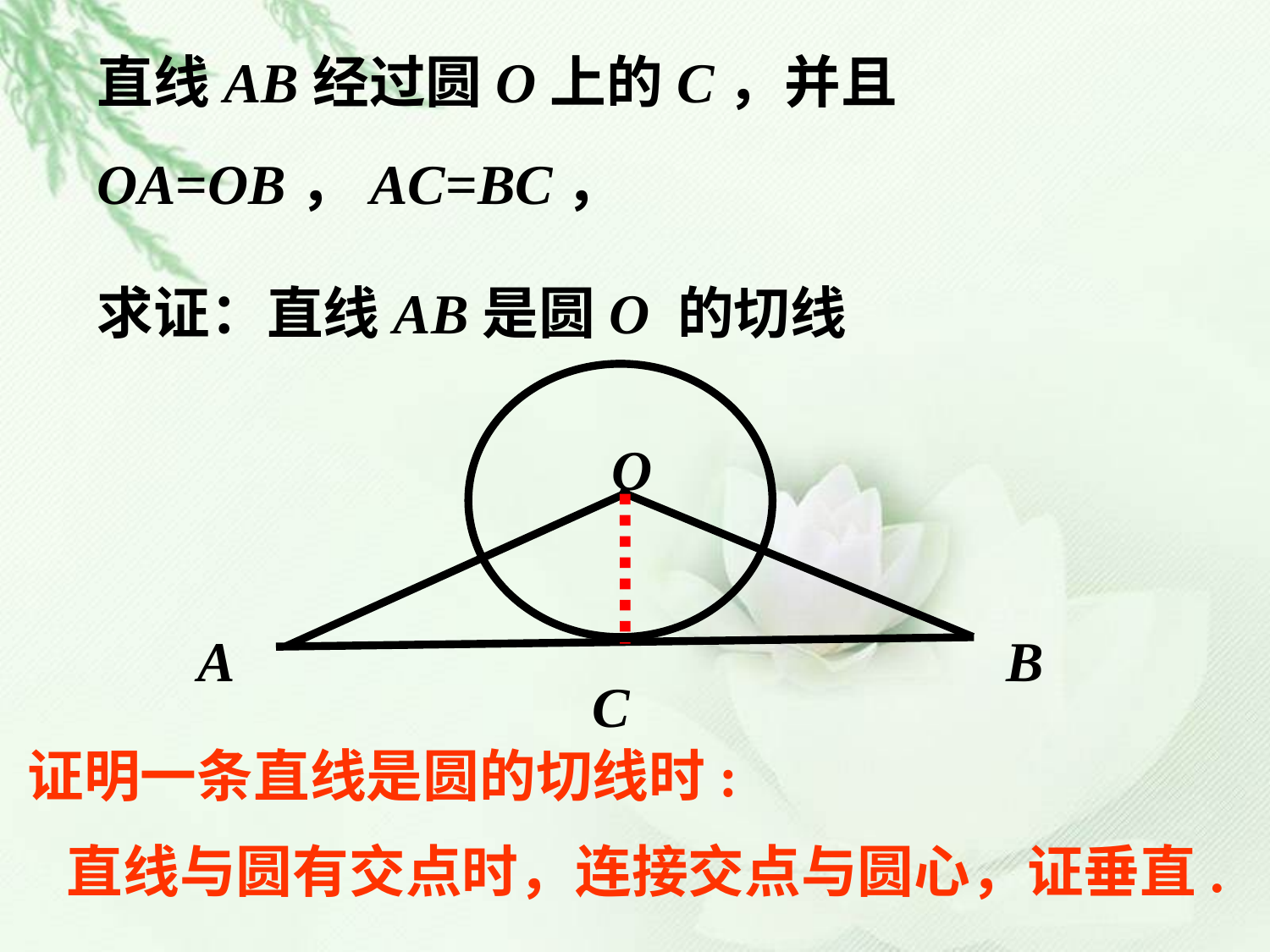

直线AB经过圆O上的C，并且OA=OB，AC=BC，
求证：直线AB是圆O 的切线

O

A
B

C

证明一条直线是圆的切线时:
  直线与圆有交点时，连接交点与圆心，证垂直.